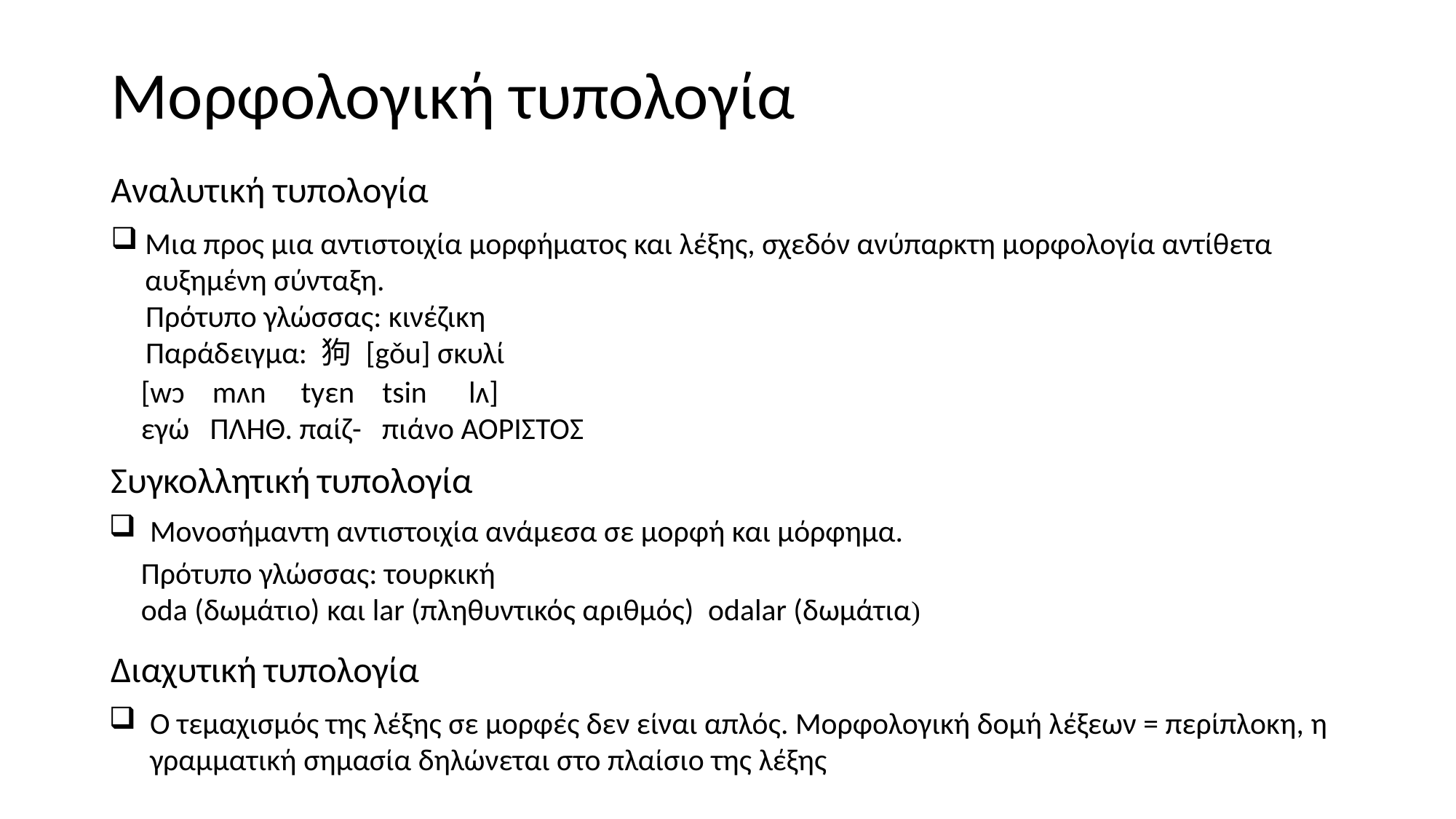

# Μορφολογική τυπολογία
Αναλυτική τυπολογία

Μια προς μια αντιστοιχία μορφήματος και λέξης, σχεδόν ανύπαρκτη μορφολογία αντίθετα αυξημένη σύνταξη.
     Πρότυπο γλώσσας: κινέζικη
     Παράδειγμα: 狗 [gǒu] σκυλί

[wɔ    mʌn     tyεn    tsin      lʌ]
εγώ   ΠΛΗΘ. παίζ-   πιάνο ΑΟΡΙΣΤΟΣ
Συγκολλητική τυπολογία
Μονοσήμαντη αντιστοιχία ανάμεσα σε μορφή και μόρφημα.
Πρότυπο γλώσσας: τουρκική
oda (δωμάτιο) και lar (πληθυντικός αριθμός)  odalar (δωμάτια)
Διαχυτική τυπολογία
Ο τεμαχισμός της λέξης σε μορφές δεν είναι απλός. Μορφολογική δομή λέξεων = περίπλοκη, η γραμματική σημασία δηλώνεται στο πλαίσιο της λέξης